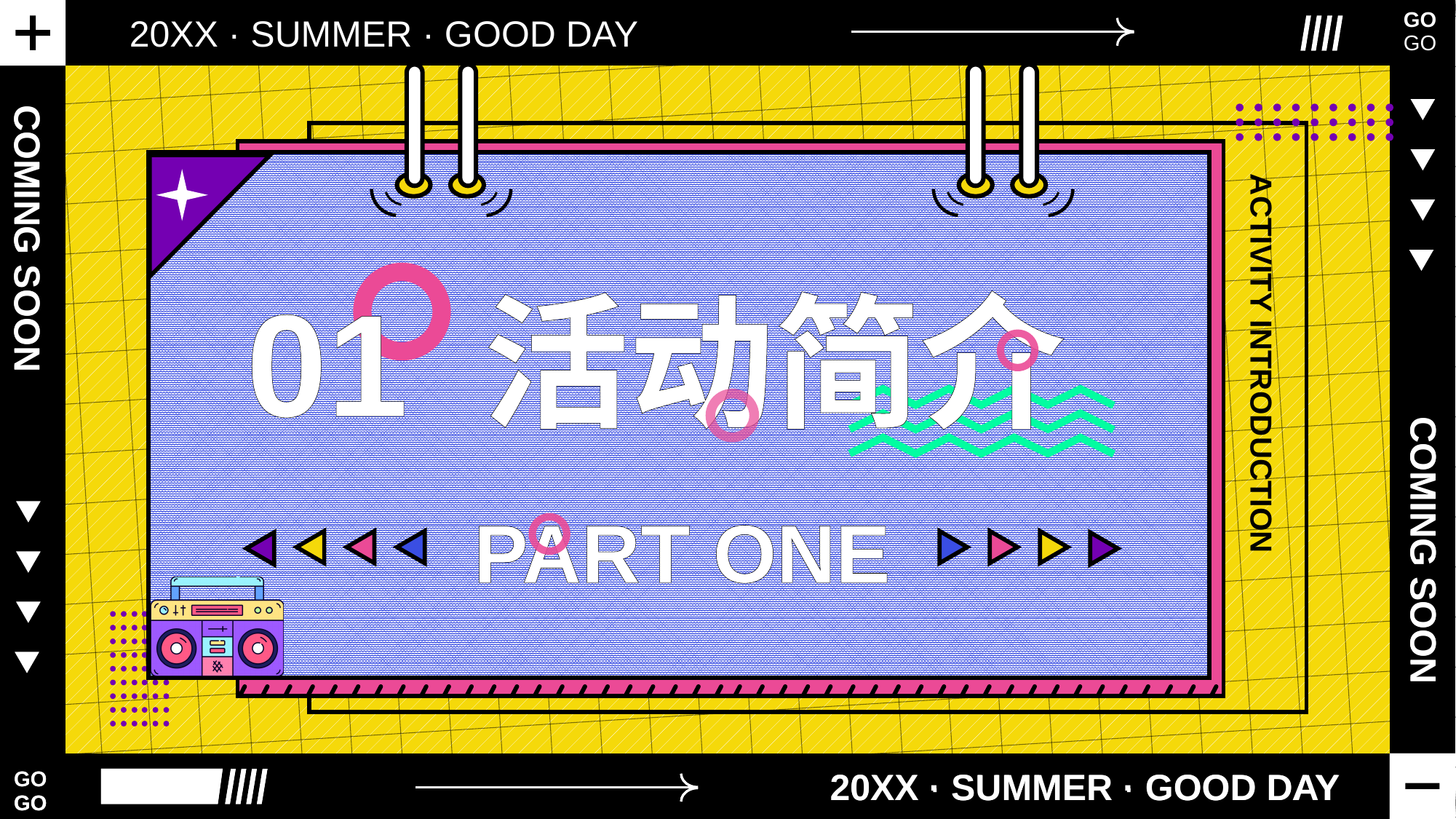

01 活动简介

COMING SOON

ACTIVITY INTRODUCTION
PART ONE

COMING SOON

20XX · SUMMER · GOOD DAY
GO

GO